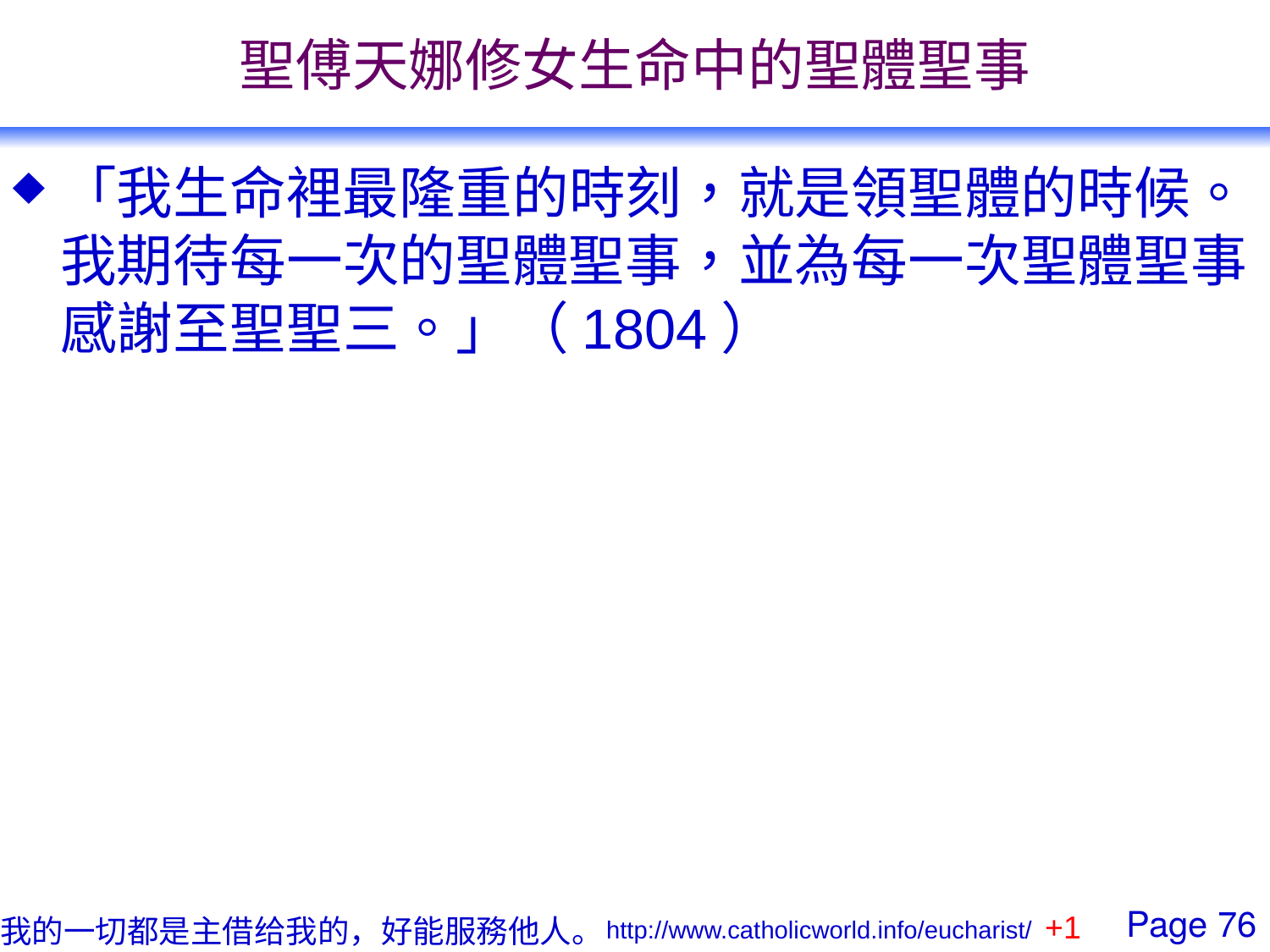

# 聖傅天娜修女生命中的聖體聖事
「我生命裡最隆重的時刻，就是領聖體的時候。我期待每一次的聖體聖事，並為每一次聖體聖事感謝至聖聖三。」（1804）
+1